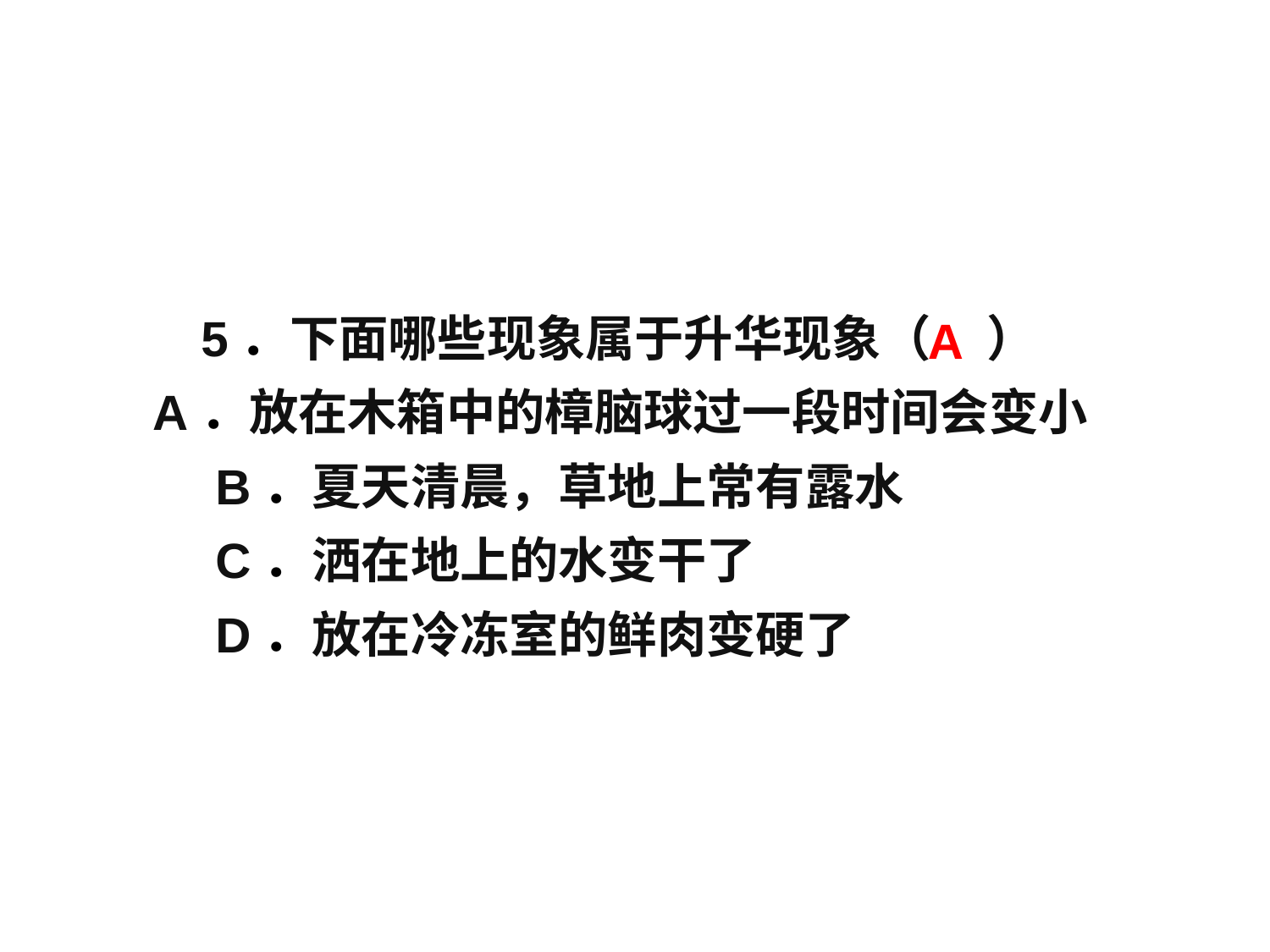

5．下面哪些现象属于升华现象（     ）
    A．放在木箱中的樟脑球过一段时间会变小
    　B．夏天清晨，草地上常有露水
    　C．洒在地上的水变干了
    　D．放在冷冻室的鲜肉变硬了
A